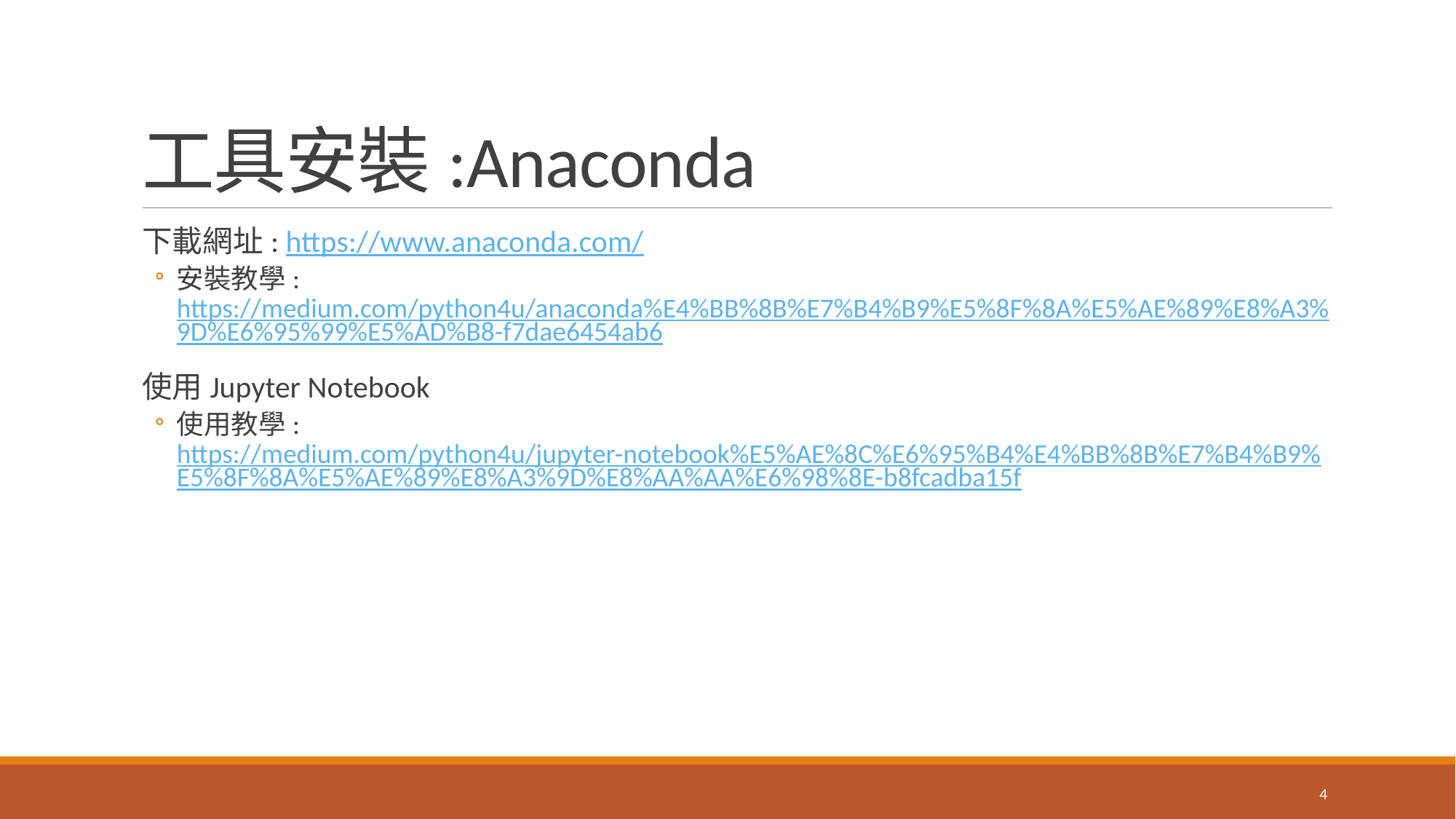

# 工具安裝:Anaconda
下載網址: https://www.anaconda.com/
安裝教學: https://medium.com/python4u/anaconda%E4%BB%8B%E7%B4%B9%E5%8F%8A%E5%AE%89%E8%A3%9D%E6%95%99%E5%AD%B8-f7dae6454ab6
使用Jupyter Notebook
使用教學: https://medium.com/python4u/jupyter-notebook%E5%AE%8C%E6%95%B4%E4%BB%8B%E7%B4%B9%E5%8F%8A%E5%AE%89%E8%A3%9D%E8%AA%AA%E6%98%8E-b8fcadba15f
4